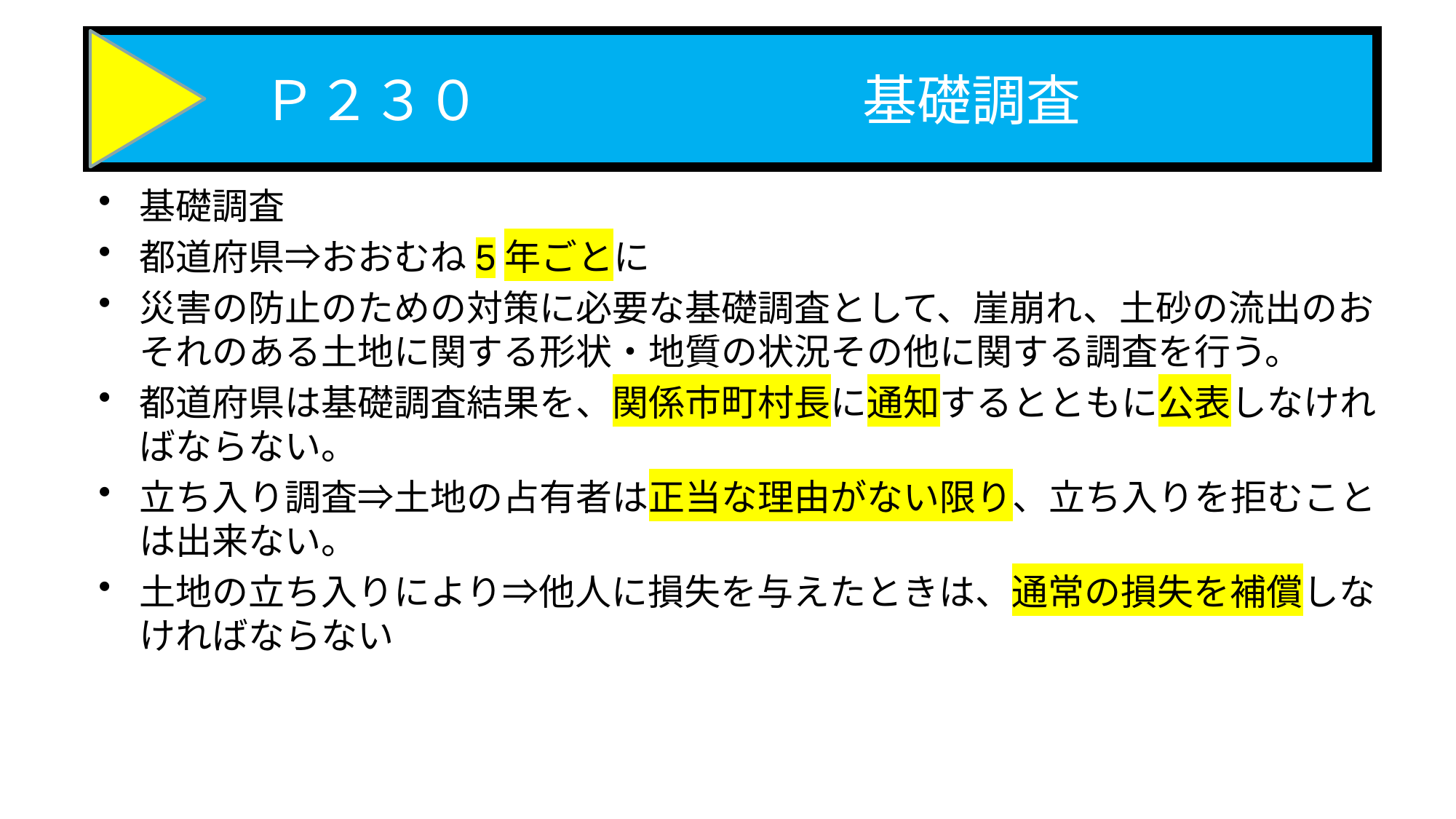

# Ｐ２３０　　　　　　　基礎調査

基礎調査
都道府県⇒おおむね5年ごとに
災害の防止のための対策に必要な基礎調査として、崖崩れ、土砂の流出のおそれのある土地に関する形状・地質の状況その他に関する調査を行う。
都道府県は基礎調査結果を、関係市町村長に通知するとともに公表しなければならない。
立ち入り調査⇒土地の占有者は正当な理由がない限り、立ち入りを拒むことは出来ない。
土地の立ち入りにより⇒他人に損失を与えたときは、通常の損失を補償しなければならない